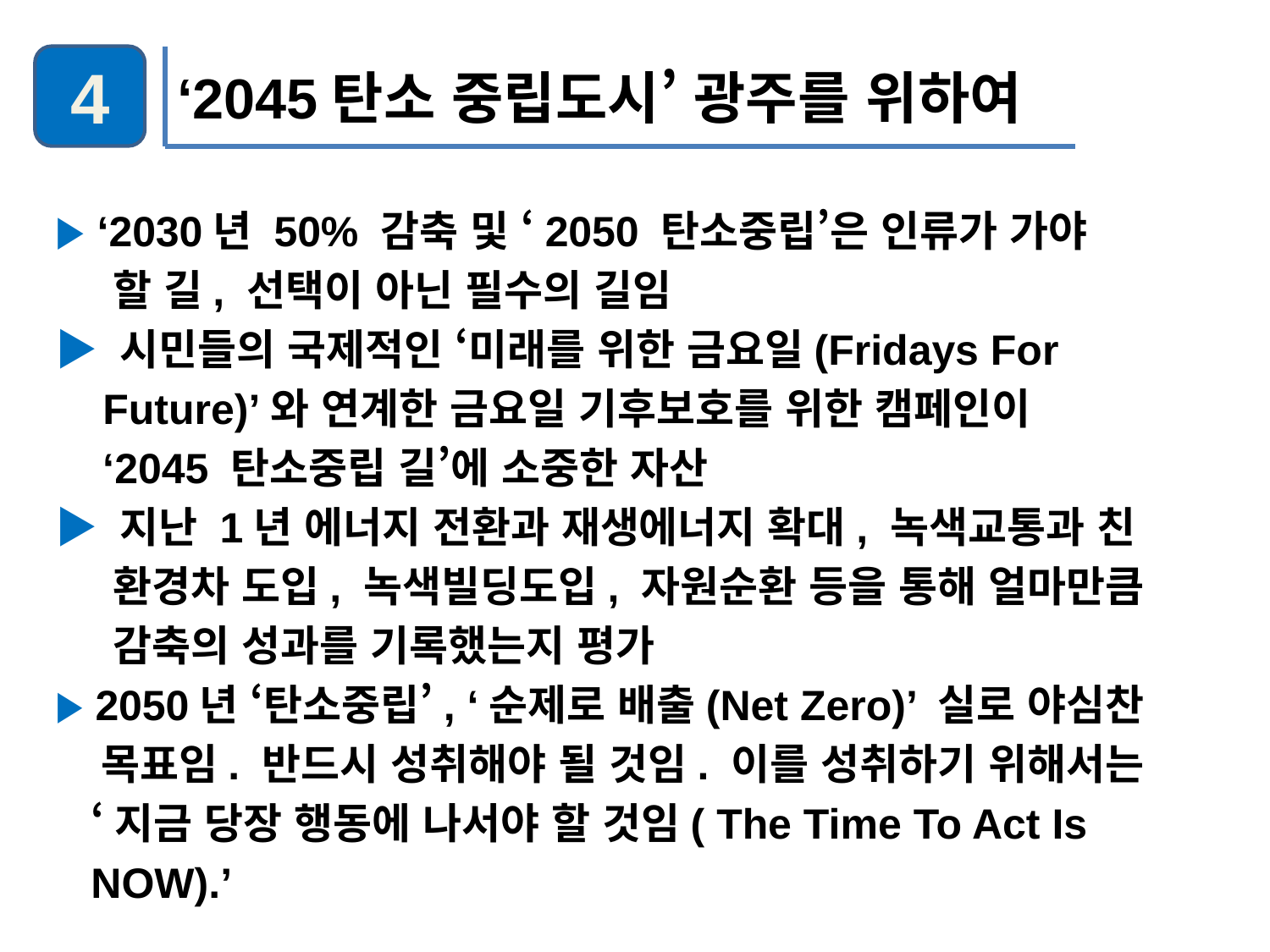

4
‘2045탄소 중립도시’ 광주를 위하여
▶ ‘2030년 50% 감축 및 ‘2050 탄소중립’은 인류가 가야
    할 길, 선택이 아닌 필수의 길임
▶ 시민들의 국제적인 ‘미래를 위한 금요일(Fridays For
    Future)’와 연계한 금요일 기후보호를 위한 캠페인이
    ‘2045 탄소중립 길’에 소중한 자산
▶ 지난 1년 에너지 전환과 재생에너지 확대, 녹색교통과 친
    환경차 도입, 녹색빌딩도입, 자원순환 등을 통해 얼마만큼
    감축의 성과를 기록했는지 평가
▶ 2050년 ‘탄소중립’, ‘순제로 배출(Net Zero)’ 실로 야심찬
   목표임. 반드시 성취해야 될 것임. 이를 성취하기 위해서는
   ‘지금 당장 행동에 나서야 할 것임( The Time To Act Is
   NOW).’